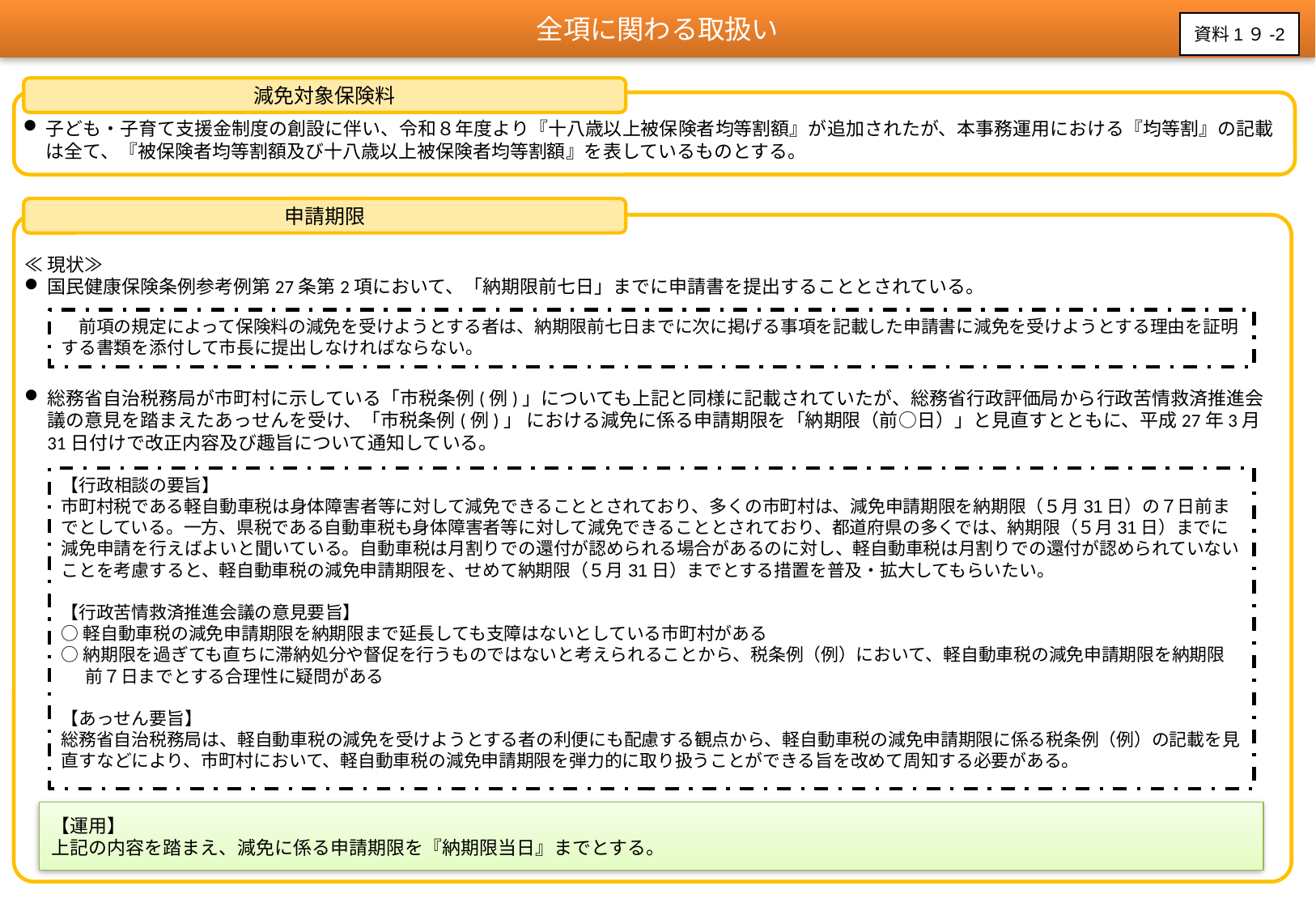

全項に関わる取扱い
資料1９-2
減免対象保険料

子ども・子育て支援金制度の創設に伴い、令和８年度より『十八歳以上被保険者均等割額』が追加されたが、本事務運用における『均等割』の記載は全て、『被保険者均等割額及び十八歳以上被保険者均等割額』を表しているものとする。

申請期限

≪現状≫
国民健康保険条例参考例第27条第2項において、「納期限前七日」までに申請書を提出することとされている。

総務省自治税務局が市町村に示している「市税条例(例)」についても上記と同様に記載されていたが、総務省行政評価局から行政苦情救済推進会議の意見を踏まえたあっせんを受け、「市税条例(例)」 における減免に係る申請期限を「納期限（前○日）」と見直すとともに、平成27年3月31日付けで改正内容及び趣旨について通知している。

　前項の規定によって保険料の減免を受けようとする者は、納期限前七日までに次に掲げる事項を記載した申請書に減免を受けようとする理由を証明する書類を添付して市長に提出しなければならない。
【行政相談の要旨】
市町村税である軽自動車税は身体障害者等に対して減免できることとされており、多くの市町村は、減免申請期限を納期限（５月31日）の７日前までとしている。一方、県税である自動車税も身体障害者等に対して減免できることとされており、都道府県の多くでは、納期限（５月31日）までに減免申請を行えばよいと聞いている。自動車税は月割りでの還付が認められる場合があるのに対し、軽自動車税は月割りでの還付が認められていないことを考慮すると、軽自動車税の減免申請期限を、せめて納期限（５月31日）までとする措置を普及・拡大してもらいたい。

【行政苦情救済推進会議の意見要旨】
○軽自動車税の減免申請期限を納期限まで延長しても支障はないとしている市町村がある
○納期限を過ぎても直ちに滞納処分や督促を行うものではないと考えられることから、税条例（例）において、軽自動車税の減免申請期限を納期限前７日までとする合理性に疑問がある

【あっせん要旨】
総務省自治税務局は、軽自動車税の減免を受けようとする者の利便にも配慮する観点から、軽自動車税の減免申請期限に係る税条例（例）の記載を見直すなどにより、市町村において、軽自動車税の減免申請期限を弾力的に取り扱うことができる旨を改めて周知する必要がある。

【運用】
上記の内容を踏まえ、減免に係る申請期限を『納期限当日』までとする。